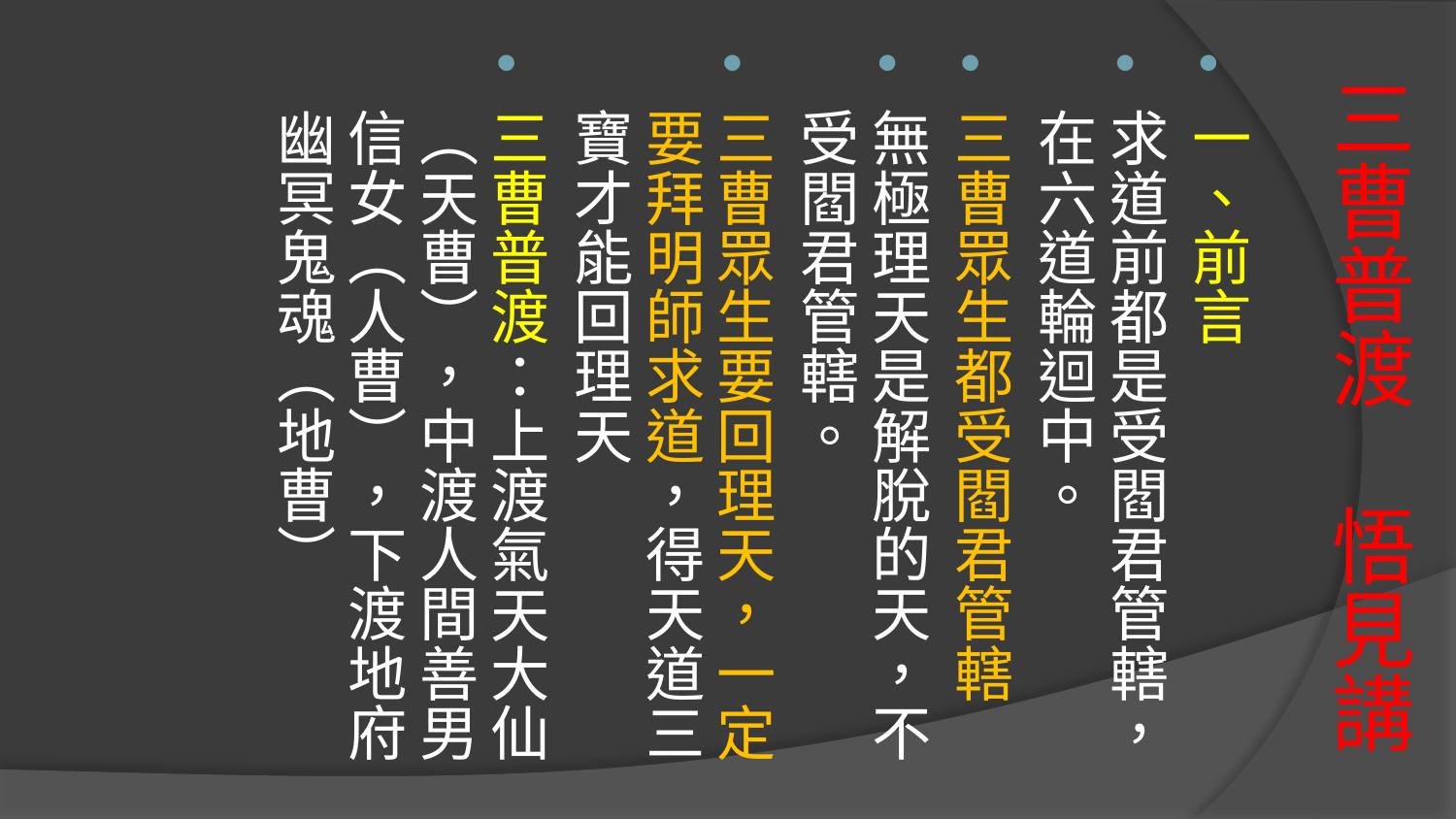

一、前言
求道前都是受閻君管轄，在六道輪迴中。
三曹眾生都受閻君管轄
無極理天是解脫的天，不受閻君管轄。
三曹眾生要回理天，一定要拜明師求道，得天道三寶才能回理天
三曹普渡：上渡氣天大仙（天曹），中渡人間善男信女（人曹），下渡地府幽冥鬼魂（地曹）

# 三曹普渡     悟見講